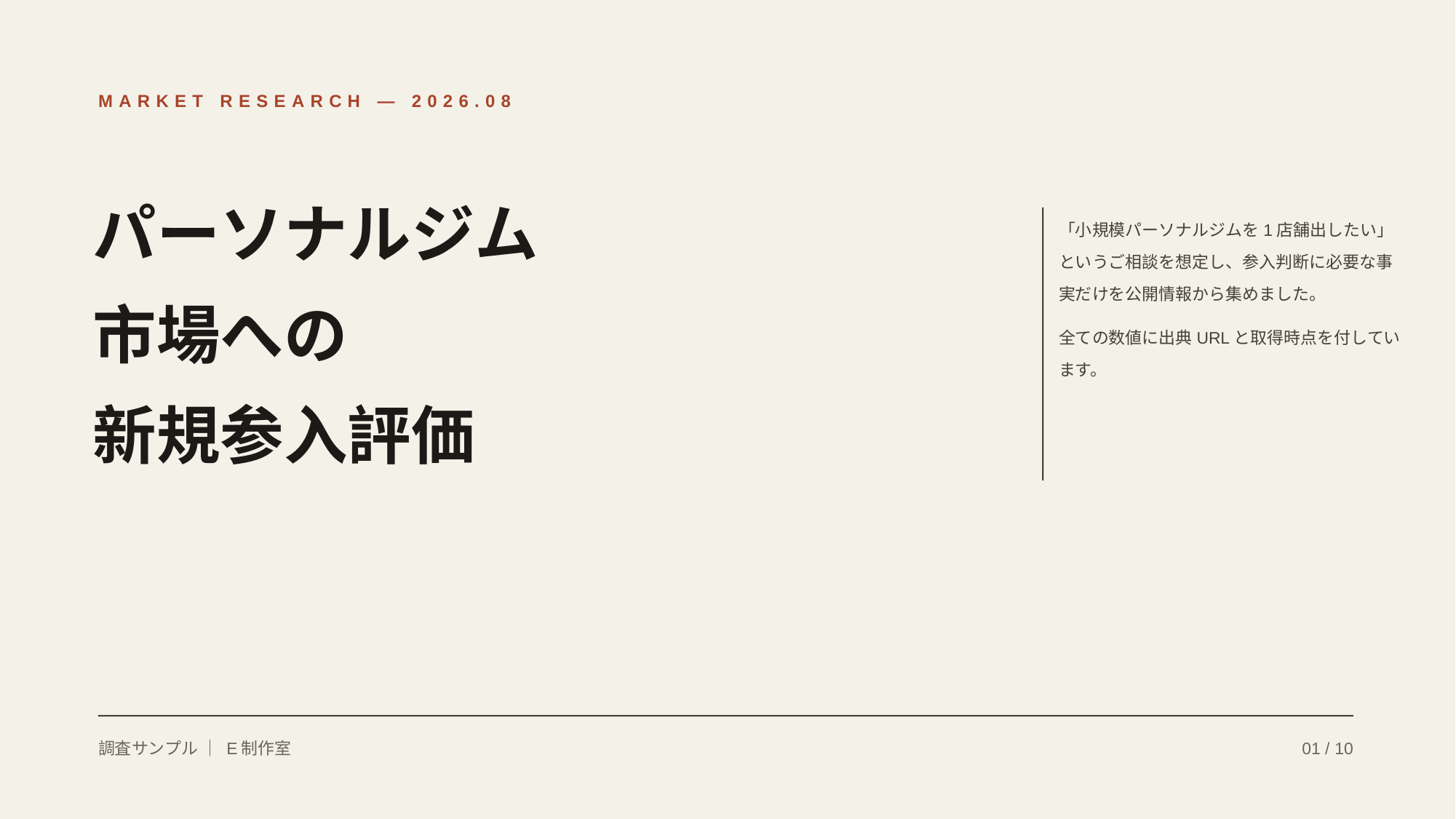

MARKET RESEARCH — 2026.08
パーソナルジム
市場への
新規参入評価

「小規模パーソナルジムを1店舗出したい」というご相談を想定し、参入判断に必要な事実だけを公開情報から集めました。
全ての数値に出典URLと取得時点を付しています。

調査サンプル ｜ E制作室
01 / 10